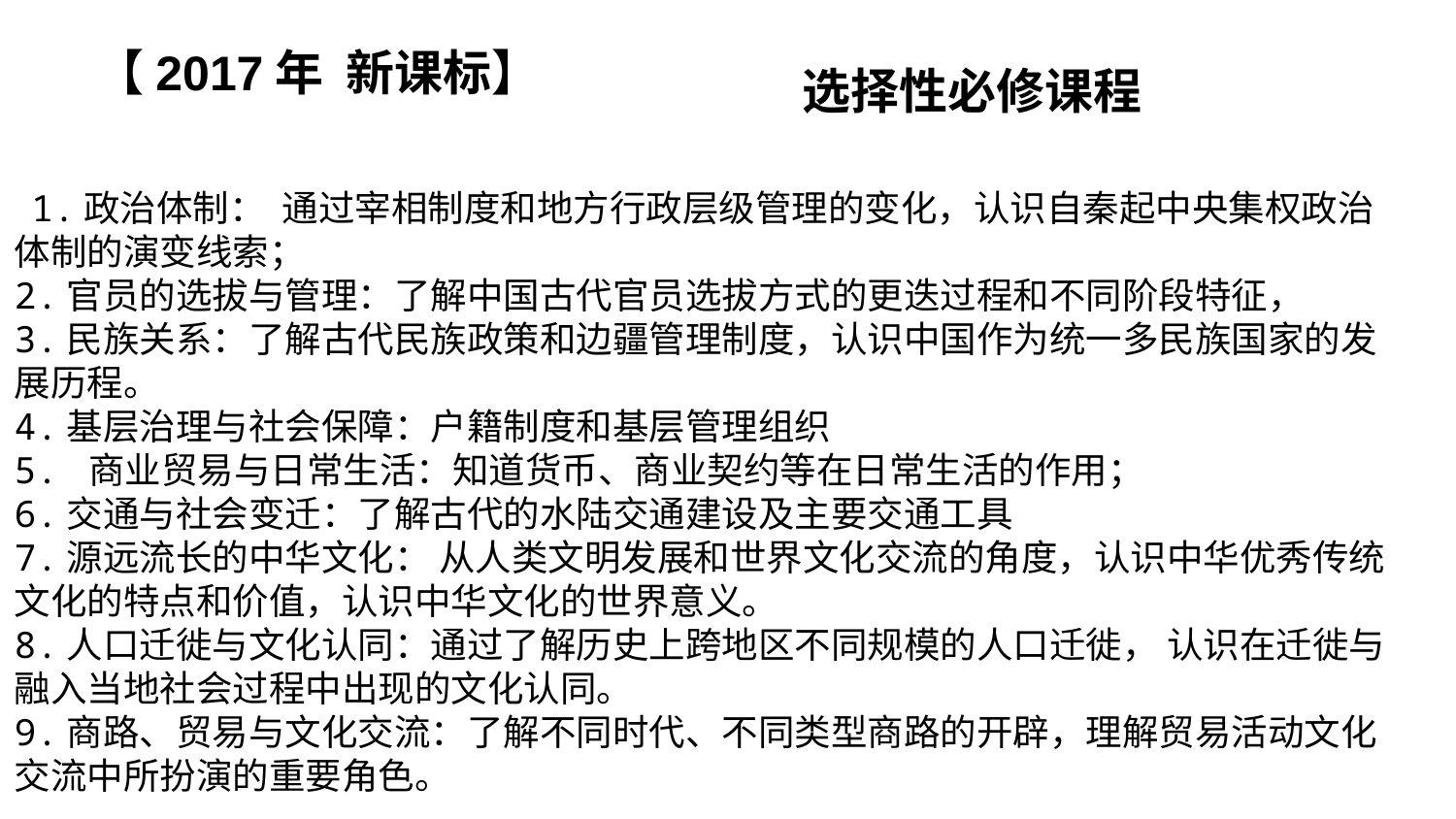

【2017年  新课标】
选择性必修课程
 1.政治体制：  通过宰相制度和地方行政层级管理的变化，认识自秦起中央集权政治体制的演变线索；
2.官员的选拔与管理：了解中国古代官员选拔方式的更迭过程和不同阶段特征，
3.民族关系：了解古代民族政策和边疆管理制度，认识中国作为统一多民族国家的发展历程。
4.基层治理与社会保障：户籍制度和基层管理组织
5. 商业贸易与日常生活：知道货币、商业契约等在日常生活的作用；
6.交通与社会变迁：了解古代的水陆交通建设及主要交通工具
7.源远流长的中华文化： 从人类文明发展和世界文化交流的角度，认识中华优秀传统文化的特点和价值，认识中华文化的世界意义。
8.人口迁徙与文化认同：通过了解历史上跨地区不同规模的人口迁徙， 认识在迁徙与融入当地社会过程中出现的文化认同。
9.商路、贸易与文化交流：了解不同时代、不同类型商路的开辟，理解贸易活动文化交流中所扮演的重要角色。